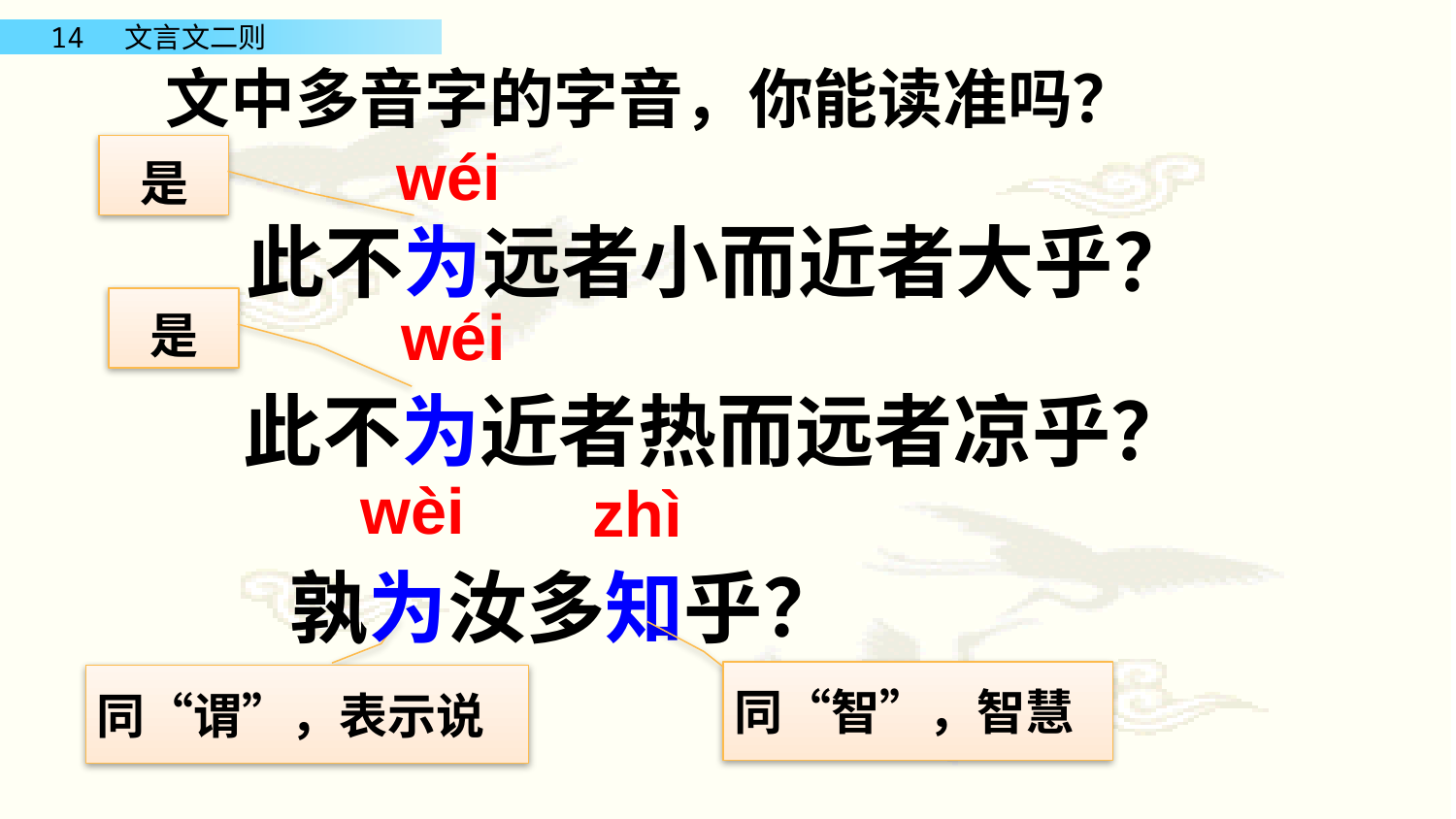

文中多音字的字音，你能读准吗？
wéi
 是
此不为远者小而近者大乎？
 是
wéi
此不为近者热而远者凉乎？
wèi
zhì
孰为汝多知乎？
同“智”，智慧
同“谓”，表示说